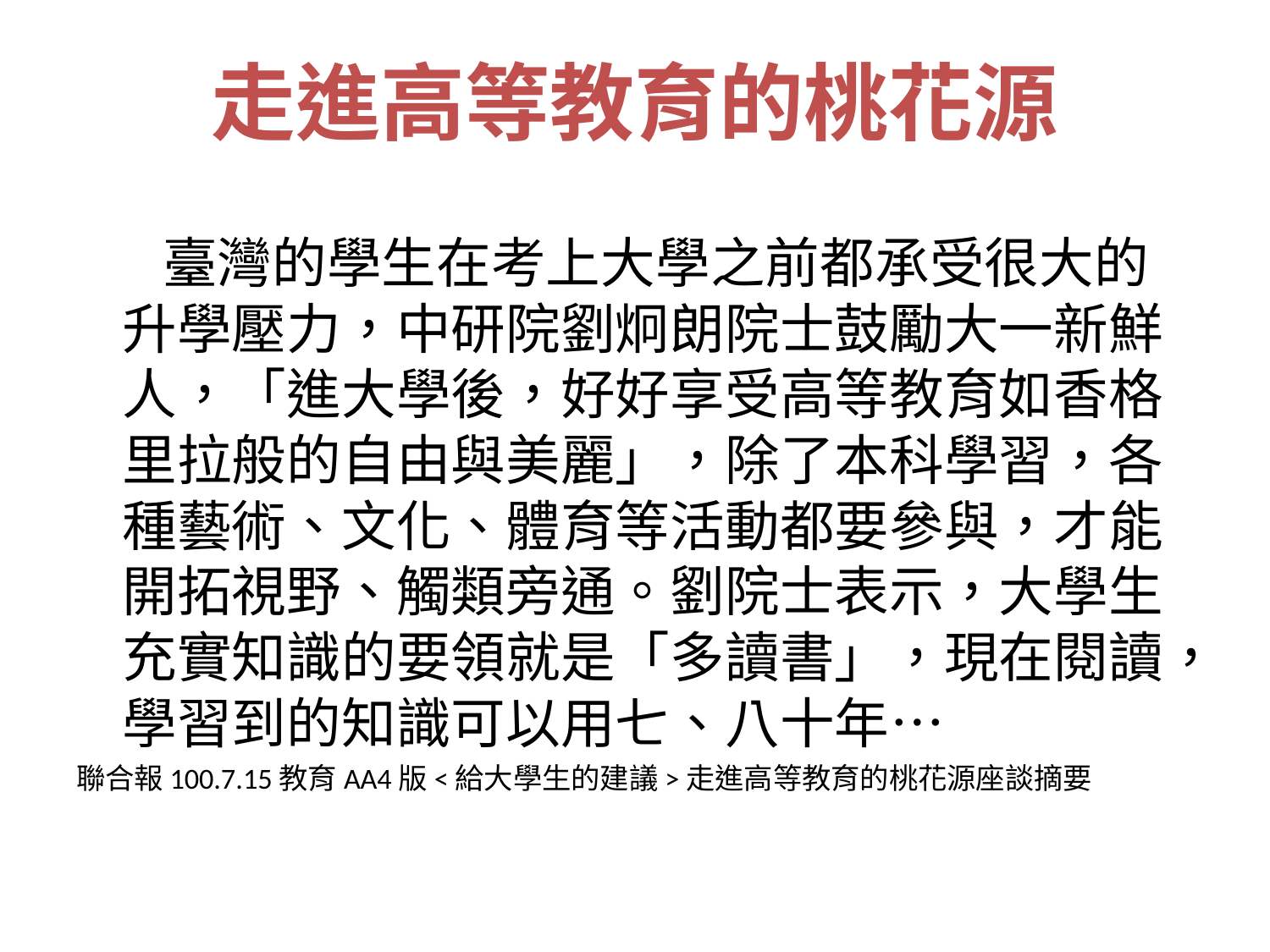

# 走進高等教育的桃花源
      臺灣的學生在考上大學之前都承受很大的升學壓力，中研院劉炯朗院士鼓勵大一新鮮人，「進大學後，好好享受高等教育如香格里拉般的自由與美麗」，除了本科學習，各種藝術、文化、體育等活動都要參與，才能開拓視野、觸類旁通。劉院士表示，大學生充實知識的要領就是「多讀書」，現在閱讀，學習到的知識可以用七、八十年…
聯合報100.7.15教育AA4版<給大學生的建議>走進高等教育的桃花源座談摘要